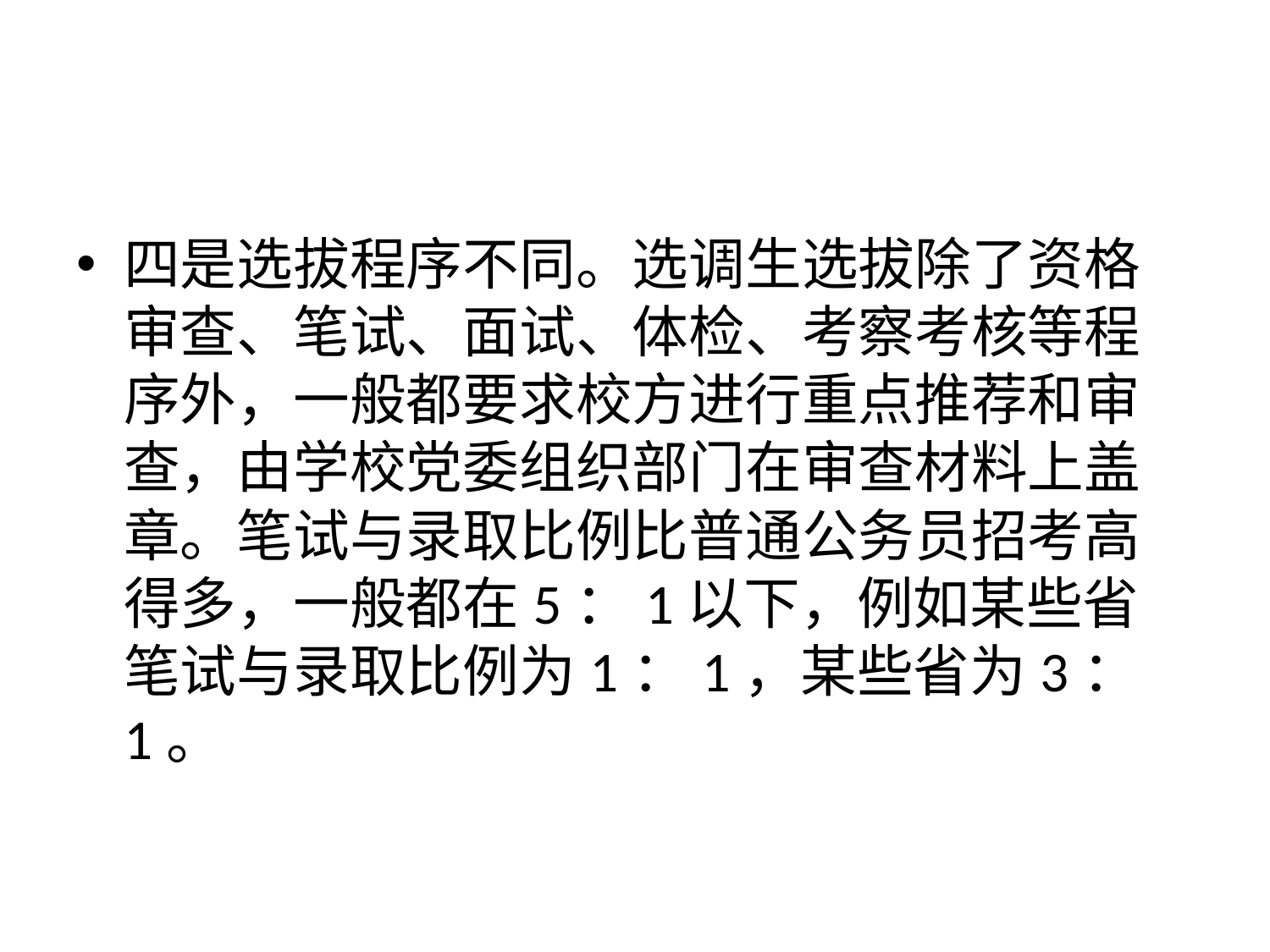

#
四是选拔程序不同。选调生选拔除了资格审查、笔试、面试、体检、考察考核等程序外，一般都要求校方进行重点推荐和审查，由学校党委组织部门在审查材料上盖章。笔试与录取比例比普通公务员招考高得多，一般都在5：1以下，例如某些省笔试与录取比例为1：1，某些省为3：1。